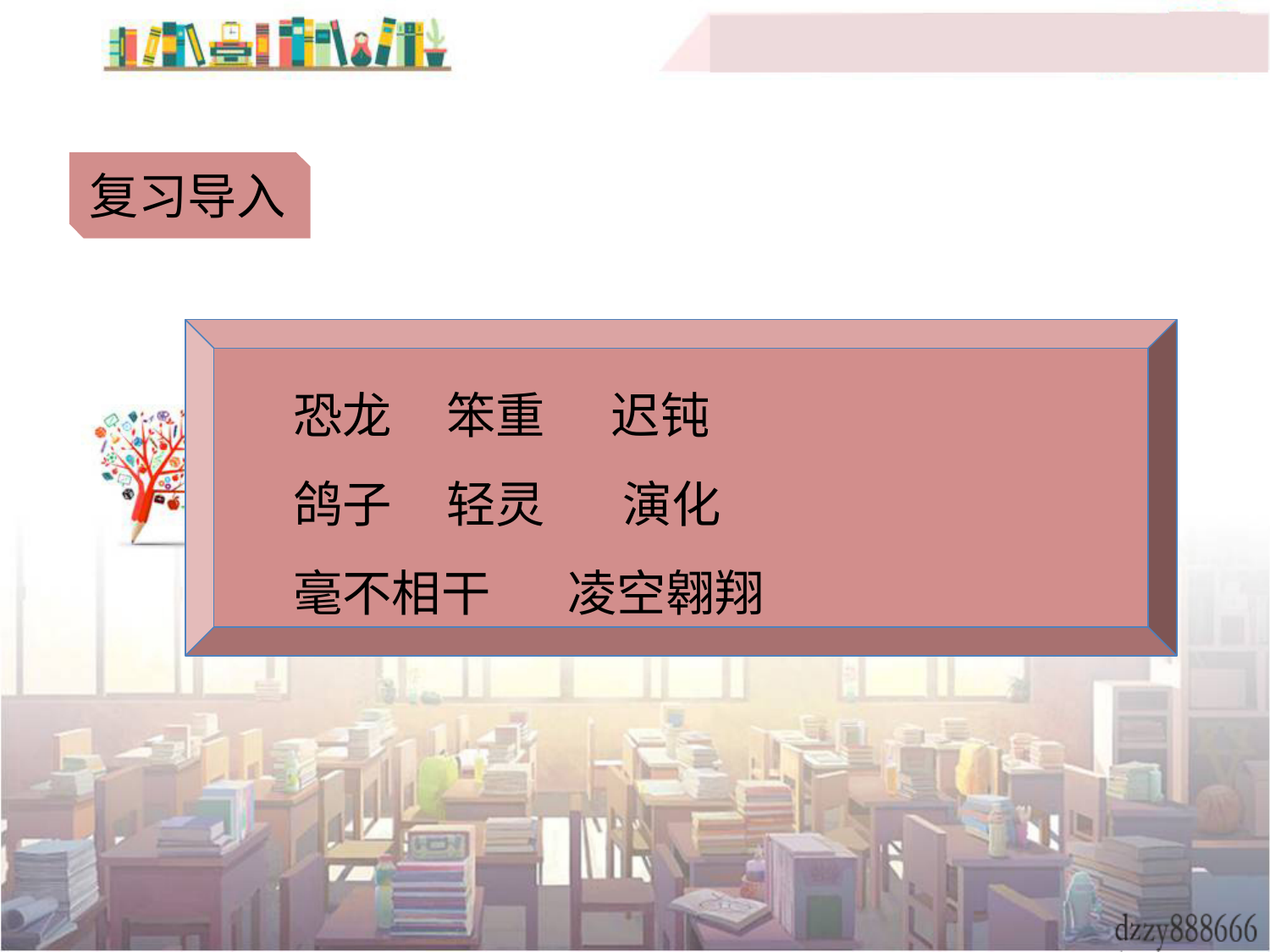

复习导入

     恐龙     笨重      迟钝
     鸽子     轻灵       演化
     毫不相干       凌空翱翔